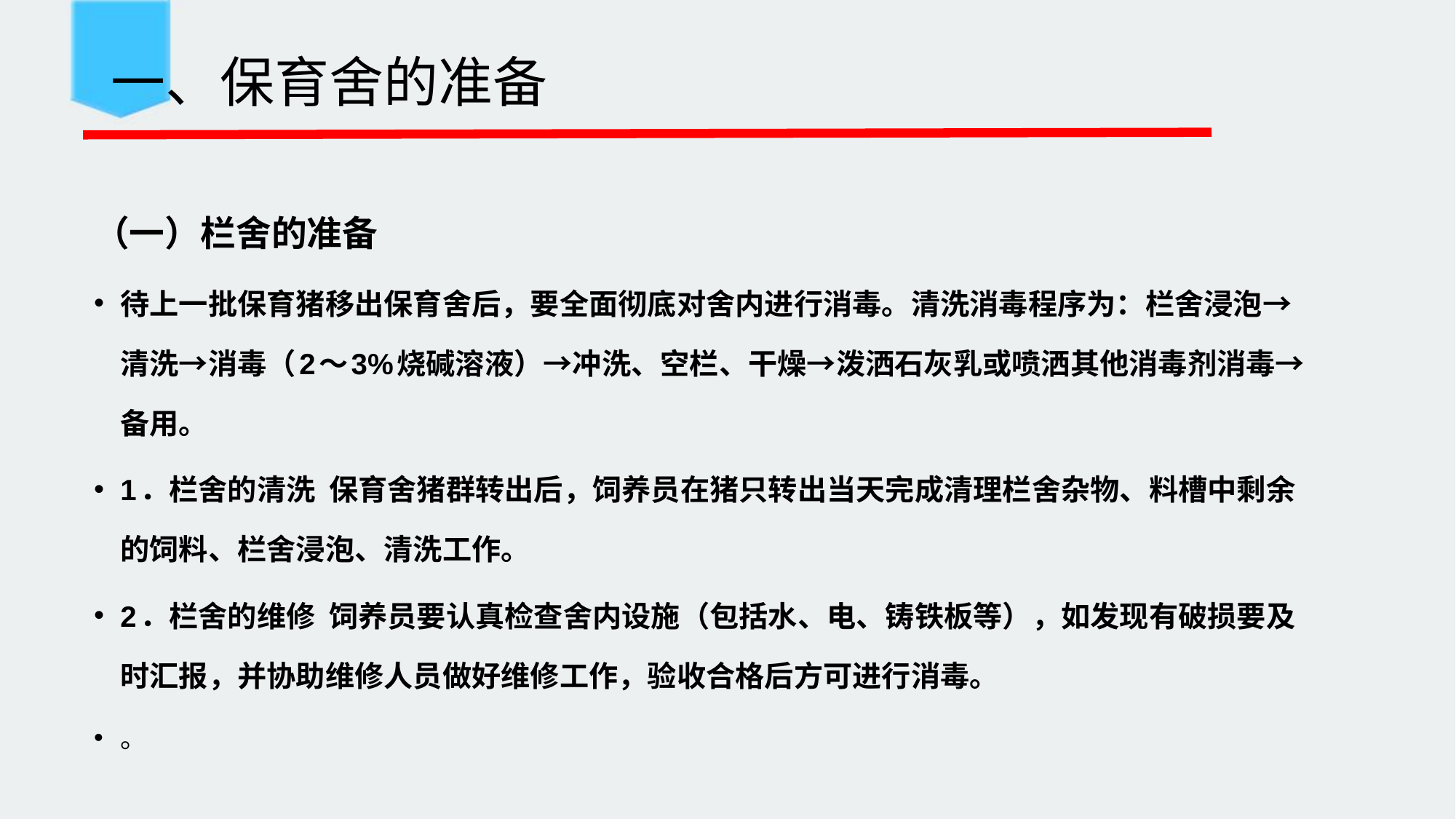

一、保育舍的准备
（一）栏舍的准备
待上一批保育猪移出保育舍后，要全面彻底对舍内进行消毒。清洗消毒程序为：栏舍浸泡→清洗→消毒（2～3%烧碱溶液）→冲洗、空栏、干燥→泼洒石灰乳或喷洒其他消毒剂消毒→备用。
1．栏舍的清洗  保育舍猪群转出后，饲养员在猪只转出当天完成清理栏舍杂物、料槽中剩余的饲料、栏舍浸泡、清洗工作。
2．栏舍的维修  饲养员要认真检查舍内设施（包括水、电、铸铁板等），如发现有破损要及时汇报，并协助维修人员做好维修工作，验收合格后方可进行消毒。
。